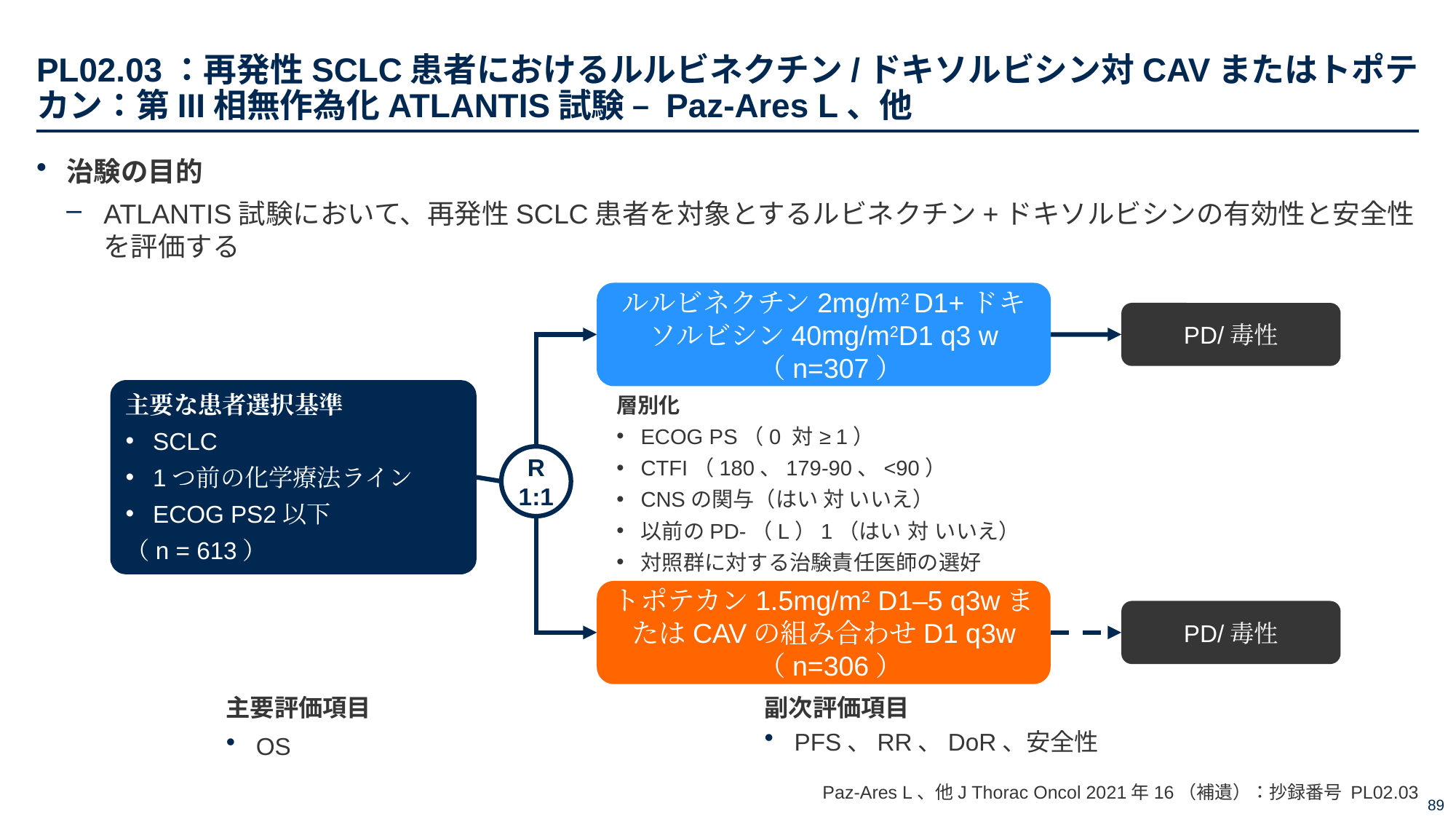

# PL02.03：再発性SCLC患者におけるルルビネクチン/ドキソルビシン対CAVまたはトポテカン：第III相無作為化ATLANTIS試験 – Paz-Ares L、他
治験の目的
ATLANTIS試験において、再発性SCLC患者を対象とするルビネクチン+ドキソルビシンの有効性と安全性を評価する
ルルビネクチン2mg/m2 D1+ドキソルビシン40mg/m2D1 q3 w
 （n=307）
PD/毒性
主要な患者選択基準
SCLC
1つ前の化学療法ライン
ECOG PS2以下
（n = 613）
層別化
ECOG PS（0 対 ≥1）
CTFI（180、179-90、<90）
CNSの関与（はい 対 いいえ）
以前のPD-（L）1（はい 対 いいえ）
対照群に対する治験責任医師の選好
R
1:1
トポテカン1.5mg/m2 D1–5 q3wまたはCAVの組み合わせD1 q3w
 （n=306）
PD/毒性
主要評価項目
OS
副次評価項目
PFS、RR、DoR、安全性
Paz-Ares L、他J Thorac Oncol 2021年16（補遺）：抄録番号 PL02.03